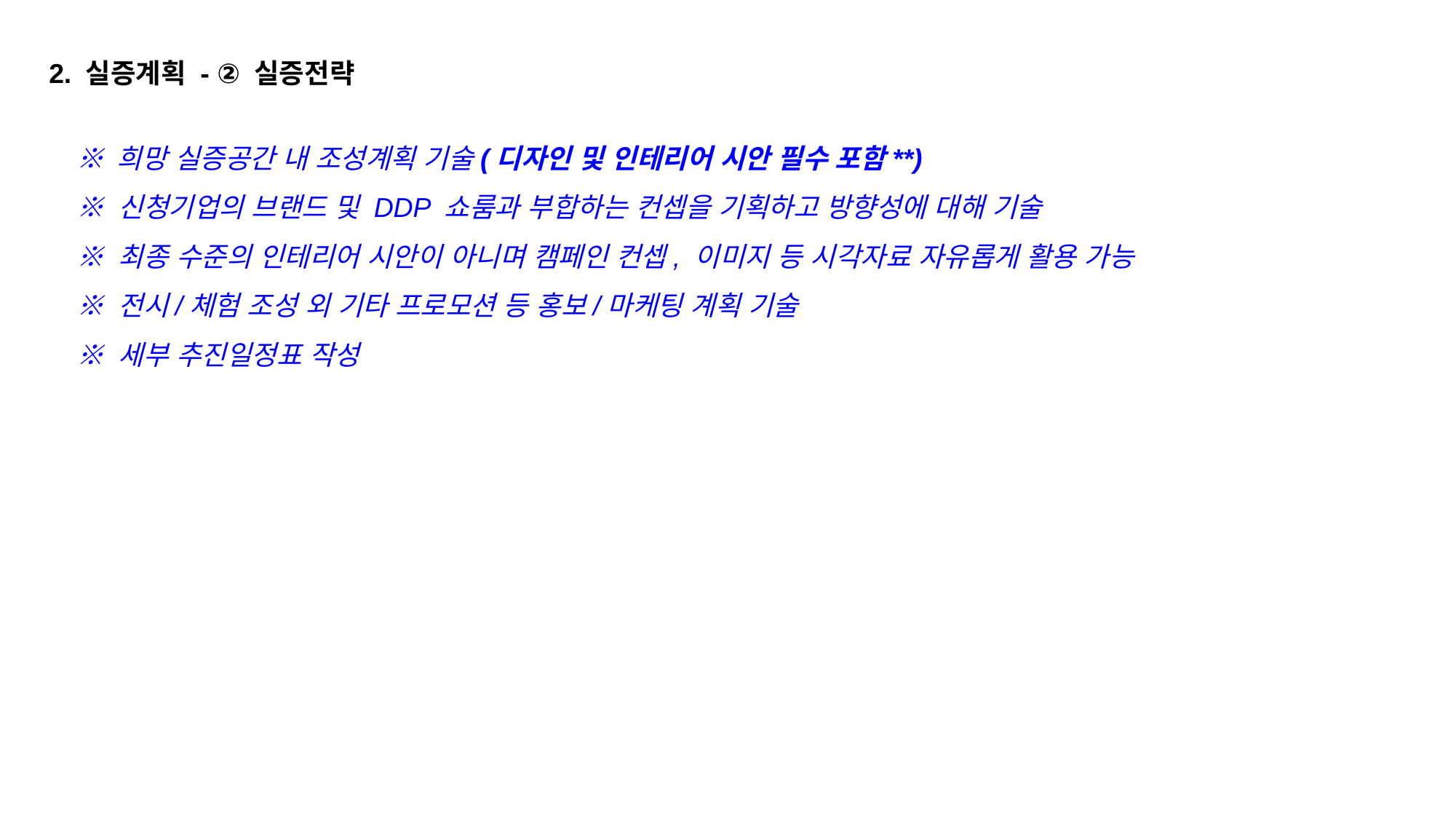

2. 실증계획 - ② 실증전략
※ 희망 실증공간 내 조성계획 기술(디자인 및 인테리어 시안 필수 포함**)
※ 신청기업의 브랜드 및 DDP 쇼룸과 부합하는 컨셉을 기획하고 방향성에 대해 기술
※ 최종 수준의 인테리어 시안이 아니며 캠페인 컨셉, 이미지 등 시각자료 자유롭게 활용 가능
※ 전시/체험 조성 외 기타 프로모션 등 홍보/마케팅 계획 기술
※ 세부 추진일정표 작성